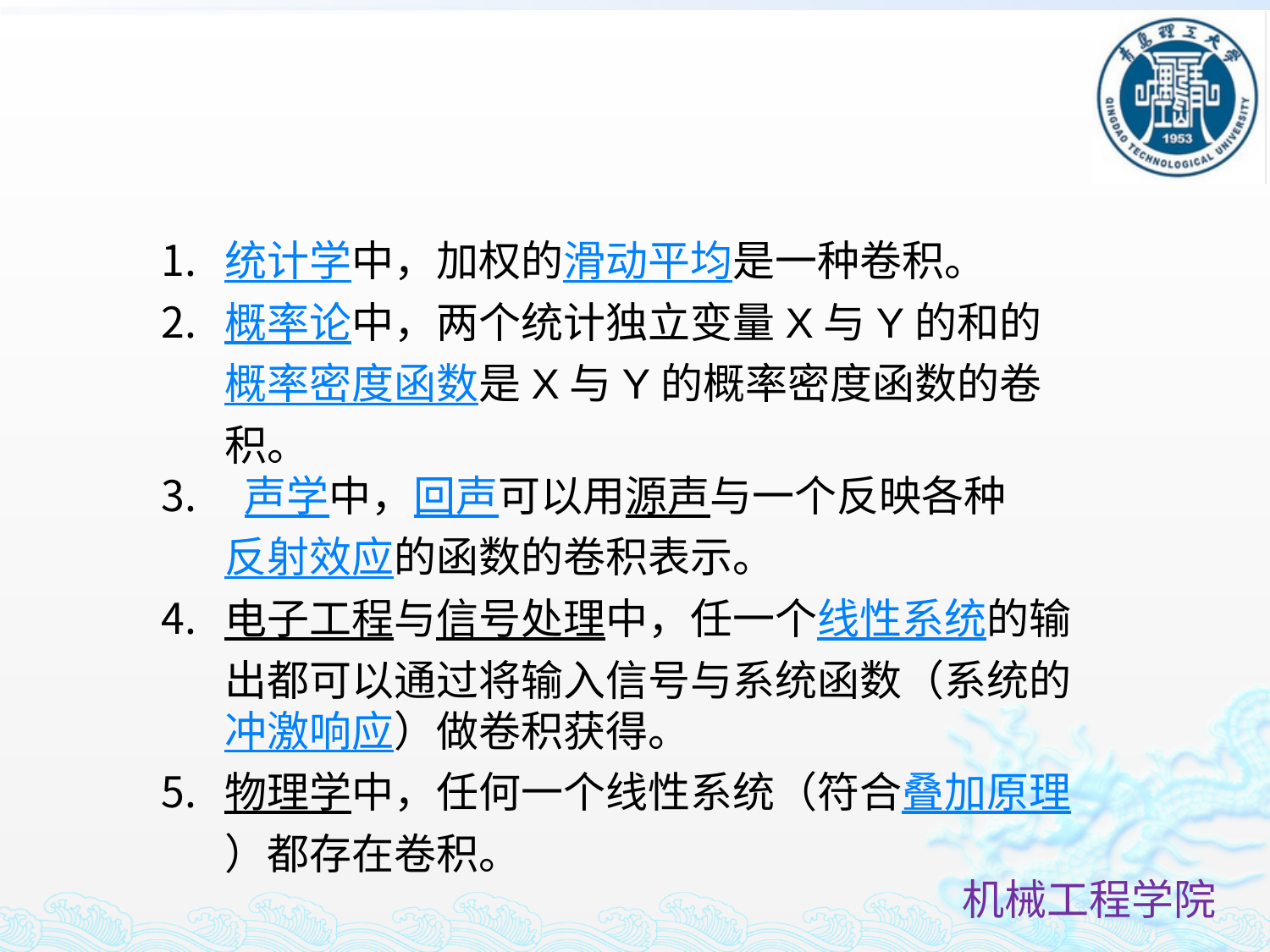

统计学中，加权的滑动平均是一种卷积。
概率论中，两个统计独立变量X与Y的和的概率密度函数是X与Y的概率密度函数的卷积。
 声学中，回声可以用源声与一个反映各种反射效应的函数的卷积表示。
电子工程与信号处理中，任一个线性系统的输出都可以通过将输入信号与系统函数（系统的冲激响应）做卷积获得。
物理学中，任何一个线性系统（符合叠加原理）都存在卷积。